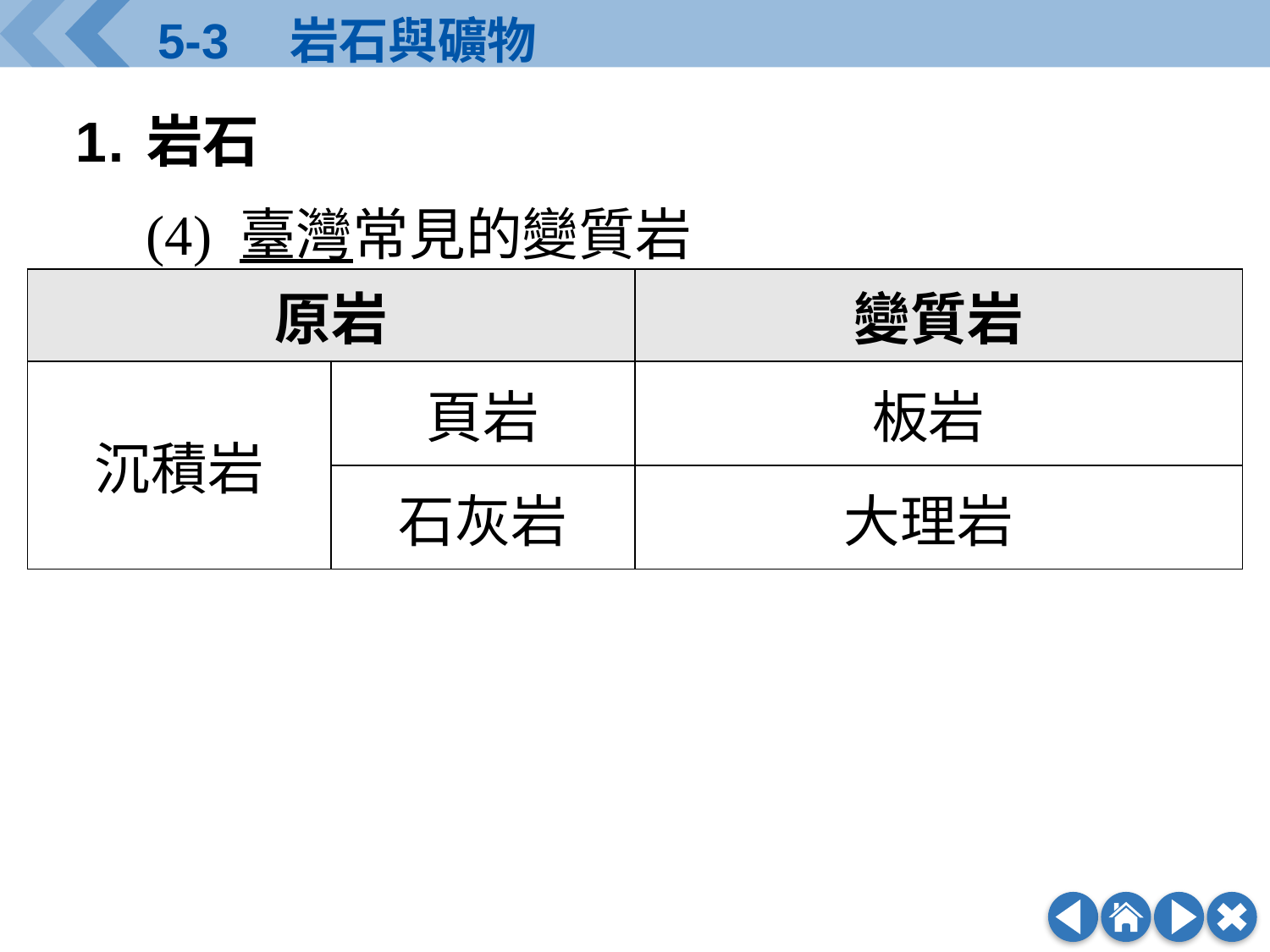

岩石
(4) 臺灣常見的變質岩
| 原岩 |  | 變質岩 |
| --- | --- | --- |
| 沉積岩 | 頁岩 | 板岩 |
|  | 石灰岩 | 大理岩 |